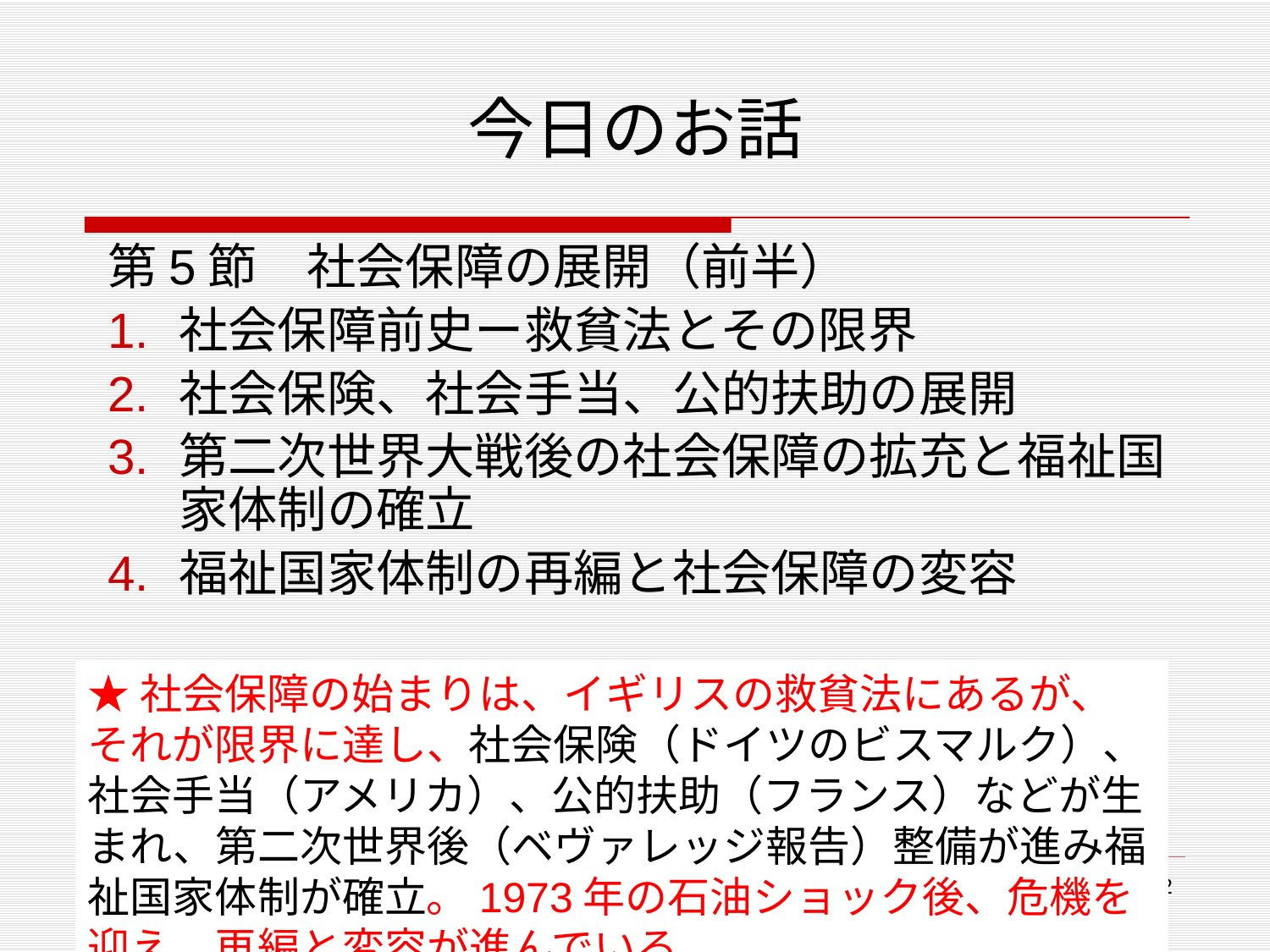

# 今日のお話
第5節　社会保障の展開（前半）
社会保障前史ー救貧法とその限界
社会保険、社会手当、公的扶助の展開
第二次世界大戦後の社会保障の拡充と福祉国家体制の確立
福祉国家体制の再編と社会保障の変容

★社会保障の始まりは、イギリスの救貧法にあるが、それが限界に達し、社会保険（ドイツのビスマルク）、社会手当（アメリカ）、公的扶助（フランス）などが生まれ、第二次世界後（ベヴァレッジ報告）整備が進み福祉国家体制が確立。1973年の石油ショック後、危機を迎え、再編と変容が進んでいる。
2